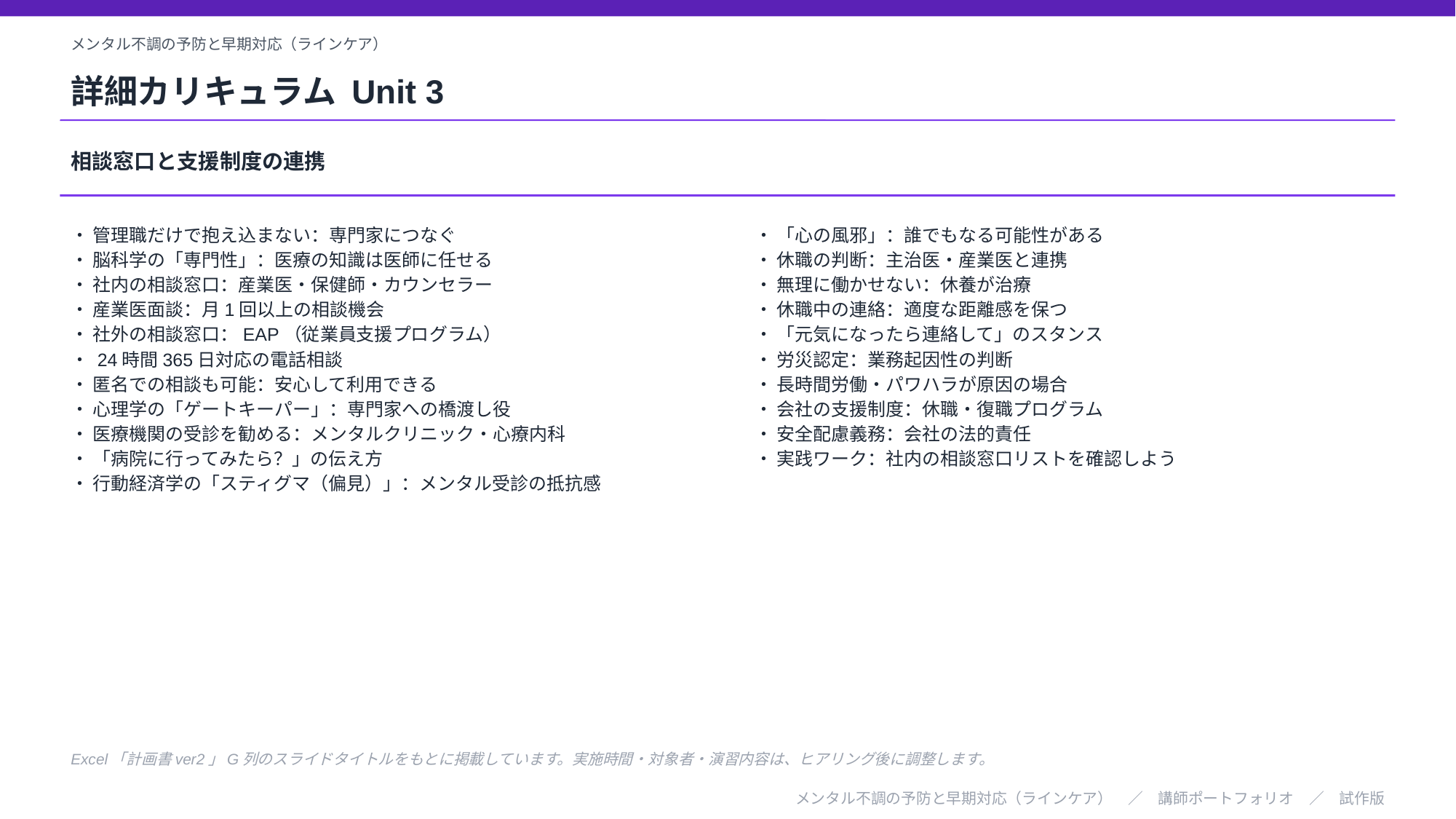

メンタル不調の予防と早期対応（ラインケア）
詳細カリキュラム Unit 3

相談窓口と支援制度の連携

・ 管理職だけで抱え込まない：専門家につなぐ
・ 脳科学の「専門性」：医療の知識は医師に任せる
・ 社内の相談窓口：産業医・保健師・カウンセラー
・ 産業医面談：月1回以上の相談機会
・ 社外の相談窓口：EAP（従業員支援プログラム）
・ 24時間365日対応の電話相談
・ 匿名での相談も可能：安心して利用できる
・ 心理学の「ゲートキーパー」：専門家への橋渡し役
・ 医療機関の受診を勧める：メンタルクリニック・心療内科
・ 「病院に行ってみたら？」の伝え方
・ 行動経済学の「スティグマ（偏見）」：メンタル受診の抵抗感
・ 「心の風邪」：誰でもなる可能性がある
・ 休職の判断：主治医・産業医と連携
・ 無理に働かせない：休養が治療
・ 休職中の連絡：適度な距離感を保つ
・ 「元気になったら連絡して」のスタンス
・ 労災認定：業務起因性の判断
・ 長時間労働・パワハラが原因の場合
・ 会社の支援制度：休職・復職プログラム
・ 安全配慮義務：会社の法的責任
・ 実践ワーク：社内の相談窓口リストを確認しよう
Excel「計画書ver2」G列のスライドタイトルをもとに掲載しています。実施時間・対象者・演習内容は、ヒアリング後に調整します。
メンタル不調の予防と早期対応（ラインケア）　／　講師ポートフォリオ　／　試作版